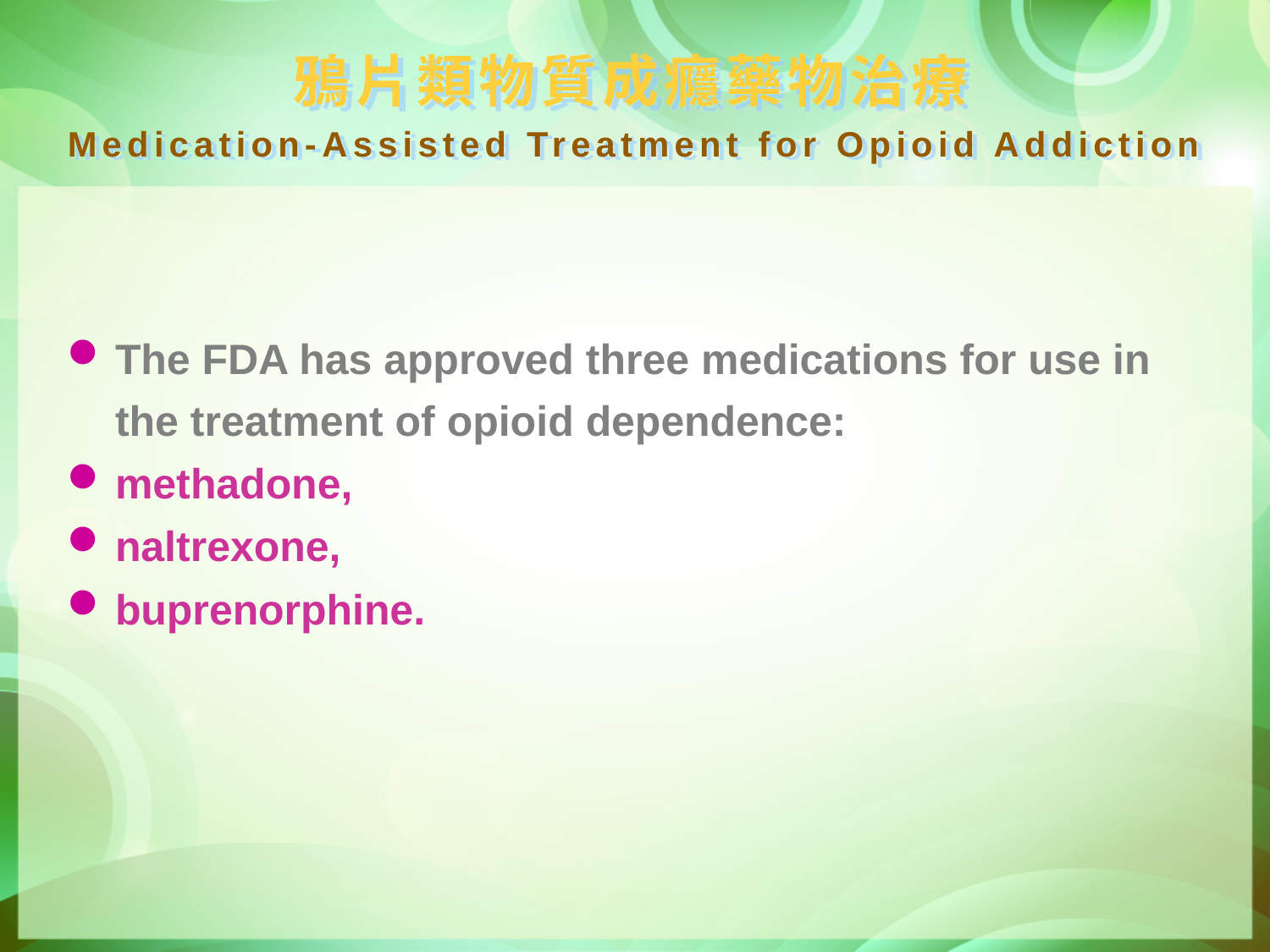

鴉片類物質成癮藥物治療
Medication-Assisted Treatment for Opioid Addiction
The FDA has approved three medications for use in the treatment of opioid dependence:
methadone,
naltrexone,
buprenorphine.